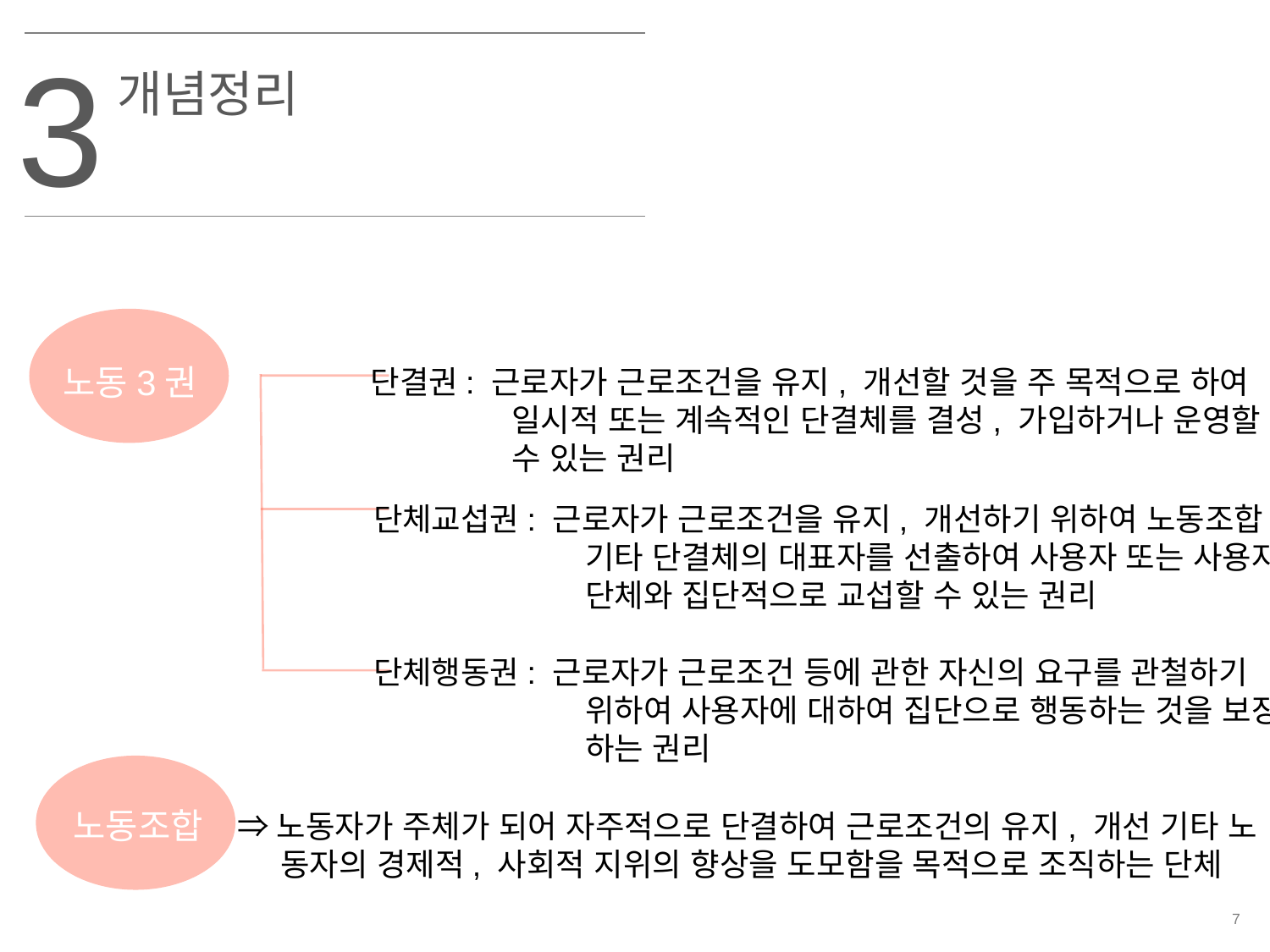

3
개념정리

노동3권
단결권: 근로자가 근로조건을 유지, 개선할 것을 주 목적으로 하여
               일시적 또는 계속적인 단결체를 결성, 가입하거나 운영할
               수 있는 권리
단체교섭권: 근로자가 근로조건을 유지, 개선하기 위하여 노동조합
                       기타 단결체의 대표자를 선출하여 사용자 또는 사용자
                       단체와 집단적으로 교섭할 수 있는 권리
단체행동권: 근로자가 근로조건 등에 관한 자신의 요구를 관철하기
                       위하여 사용자에 대하여 집단으로 행동하는 것을 보장
                       하는 권리

노동조합
⇒노동자가 주체가 되어 자주적으로 단결하여 근로조건의 유지, 개선 기타 노
    동자의 경제적, 사회적 지위의 향상을 도모함을 목적으로 조직하는 단체